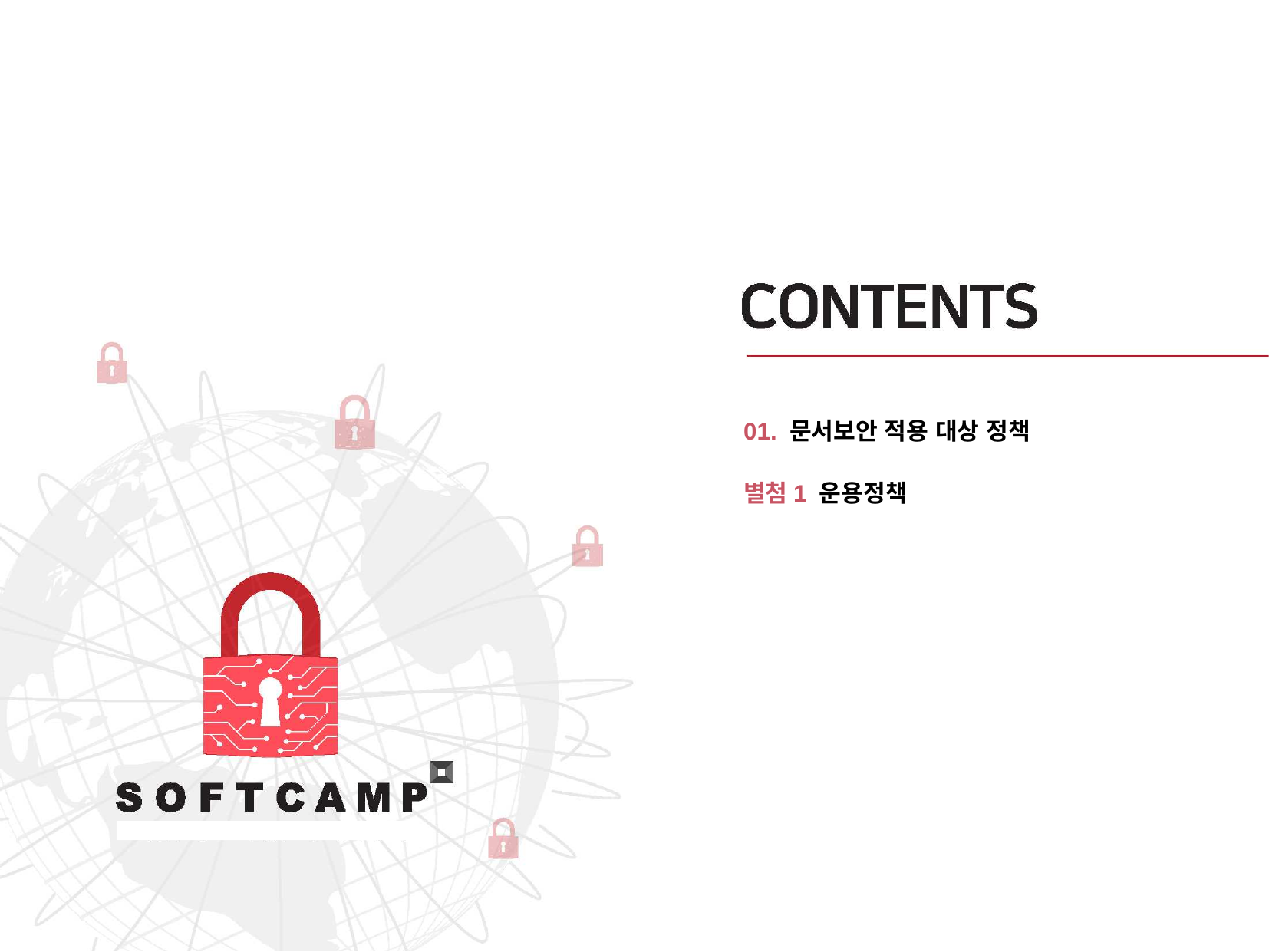

01. 문서보안 적용 대상 정책
별첨1 운용정책